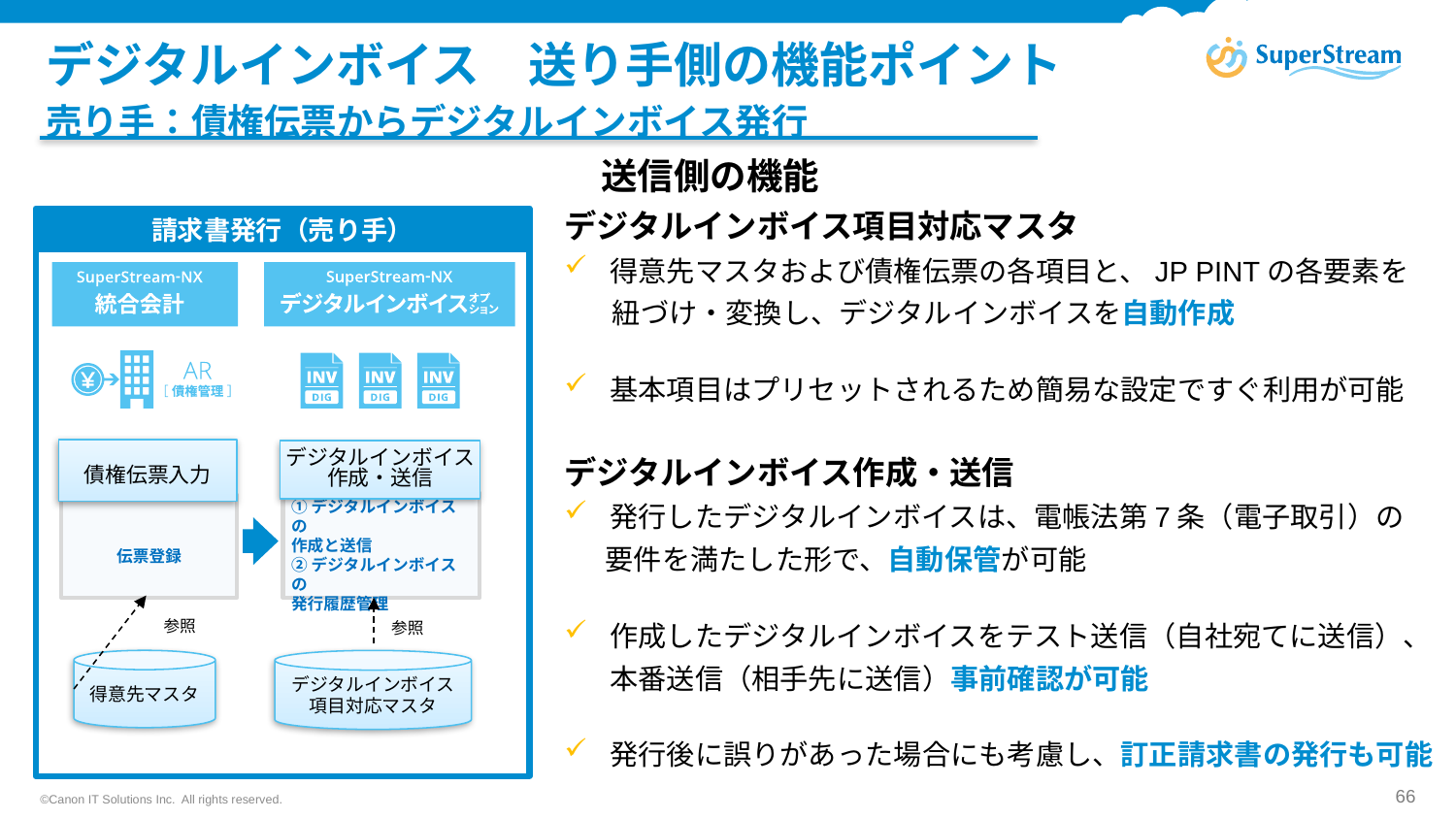

# デジタルインボイス　送り手側の機能ポイント
売り手：債権伝票からデジタルインボイス発行

送信側の機能
デジタルインボイス項目対応マスタ
得意先マスタおよび債権伝票の各項目と、JP PINTの各要素を
  　紐づけ・変換し、デジタルインボイスを自動作成

基本項目はプリセットされるため簡易な設定ですぐ利用が可能

デジタルインボイス作成・送信
発行したデジタルインボイスは、電帳法第7条（電子取引）の
　  要件を満たした形で、自動保管が可能

作成したデジタルインボイスをテスト送信（自社宛てに送信）、本番送信（相手先に送信）事前確認が可能

発行後に誤りがあった場合にも考慮し、訂正請求書の発行も可能

請求書発行（売り手）

債権伝票入力
デジタルインボイス作成・送信

①デジタルインボイスの
作成と送信
②デジタルインボイスの
発行履歴管理

伝票登録

参照
参照
得意先マスタ
デジタルインボイス項目対応マスタ
©Canon IT Solutions Inc.  All rights reserved.
66